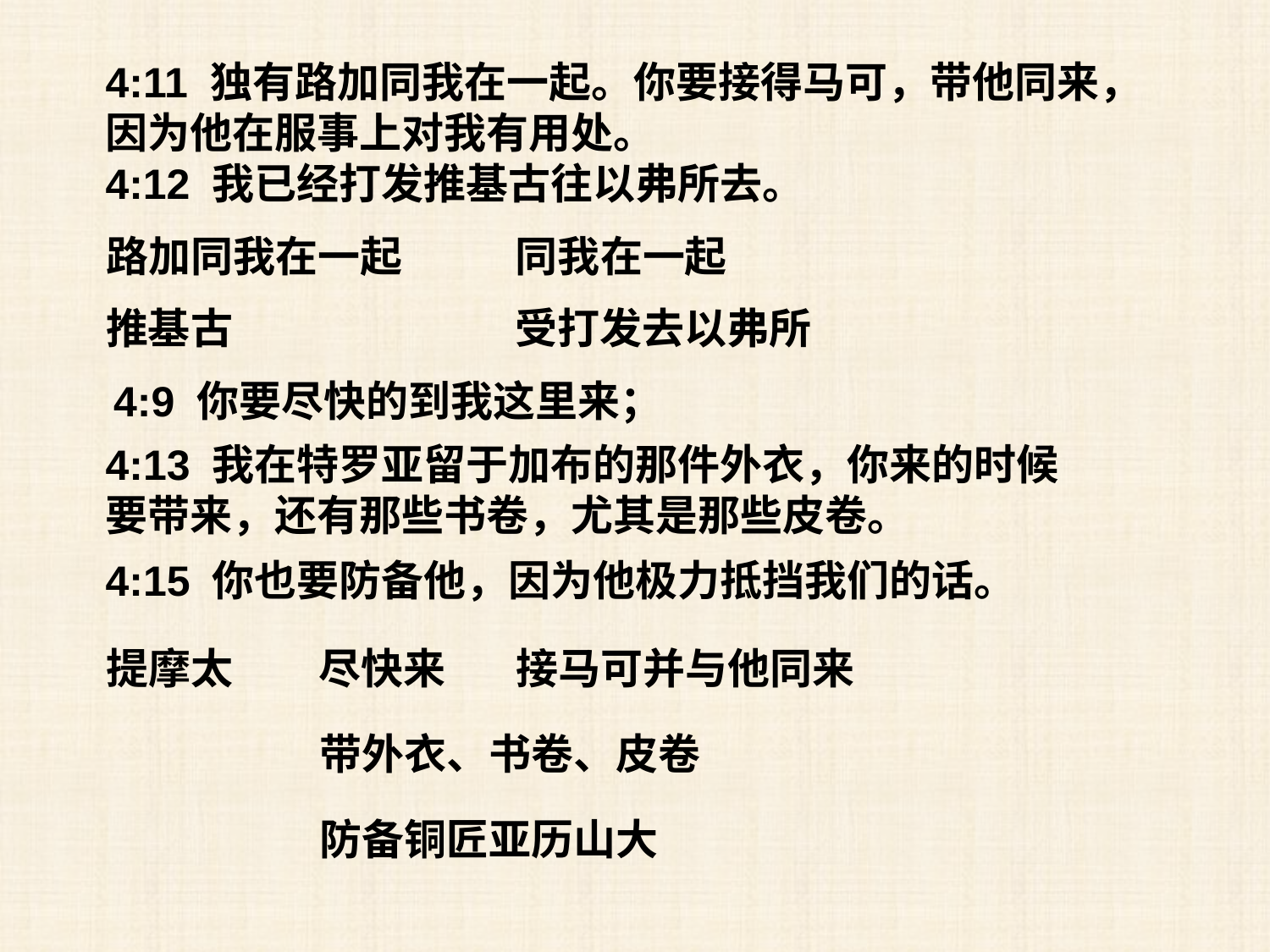

4:11 独有路加同我在一起。你要接得马可，带他同来，因为他在服事上对我有用处。
4:12 我已经打发推基古往以弗所去。
路加同我在一起
同我在一起
推基古
受打发去以弗所
4:9 你要尽快的到我这里来；
4:13 我在特罗亚留于加布的那件外衣，你来的时候要带来，还有那些书卷，尤其是那些皮卷。
4:15 你也要防备他，因为他极力抵挡我们的话。
提摩太
尽快来
接马可并与他同来
带外衣、书卷、皮卷
防备铜匠亚历山大